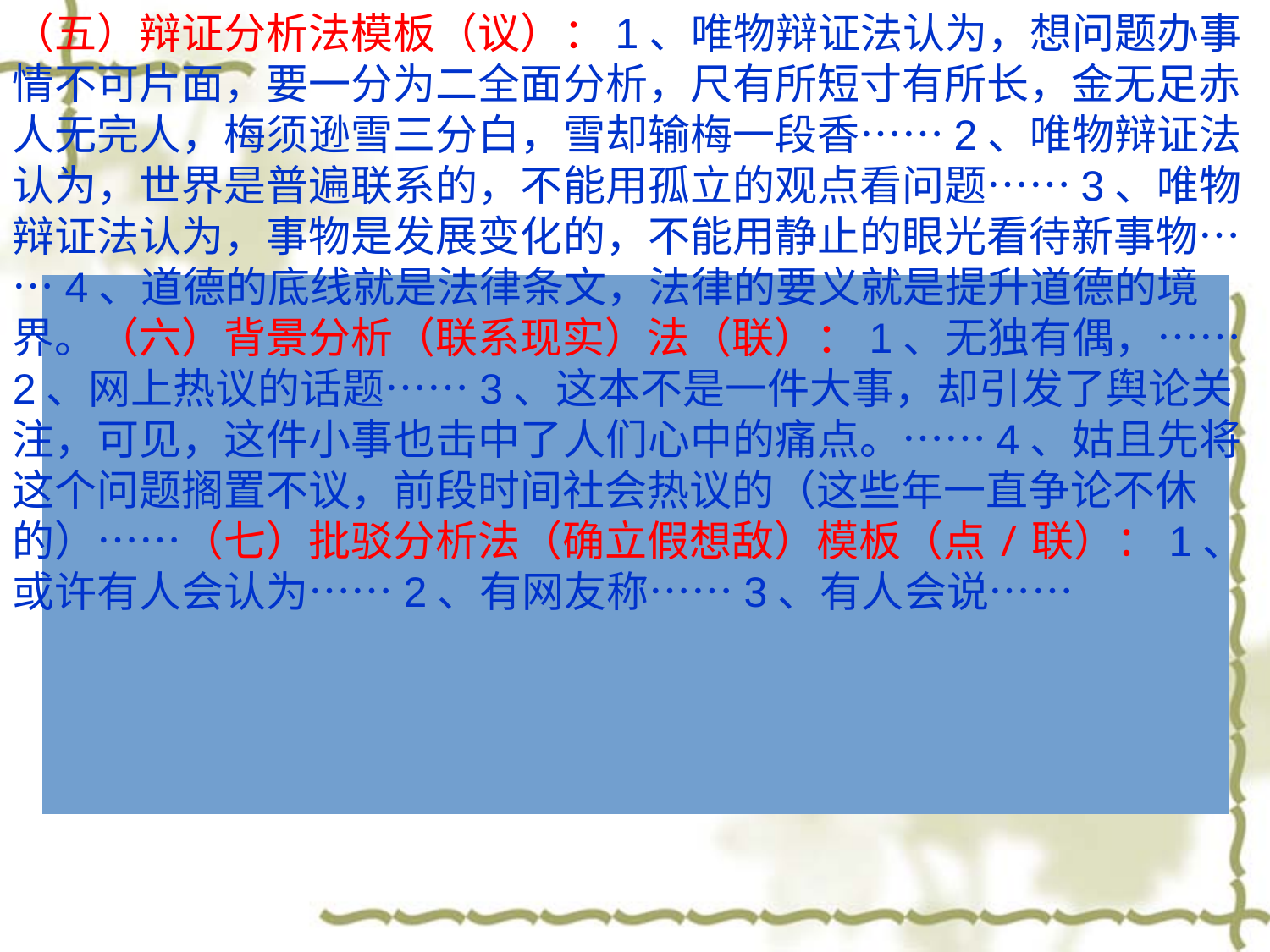

（五）辩证分析法模板（议）：1、唯物辩证法认为，想问题办事情不可片面，要一分为二全面分析，尺有所短寸有所长，金无足赤人无完人，梅须逊雪三分白，雪却输梅一段香……2、唯物辩证法认为，世界是普遍联系的，不能用孤立的观点看问题……3、唯物辩证法认为，事物是发展变化的，不能用静止的眼光看待新事物……4、道德的底线就是法律条文，法律的要义就是提升道德的境界。（六）背景分析（联系现实）法（联）：1、无独有偶，……2、网上热议的话题……3、这本不是一件大事，却引发了舆论关注，可见，这件小事也击中了人们心中的痛点。……4、姑且先将这个问题搁置不议，前段时间社会热议的（这些年一直争论不休的）……（七）批驳分析法（确立假想敌）模板（点/联）：1、或许有人会认为……2、有网友称……3、有人会说……

#